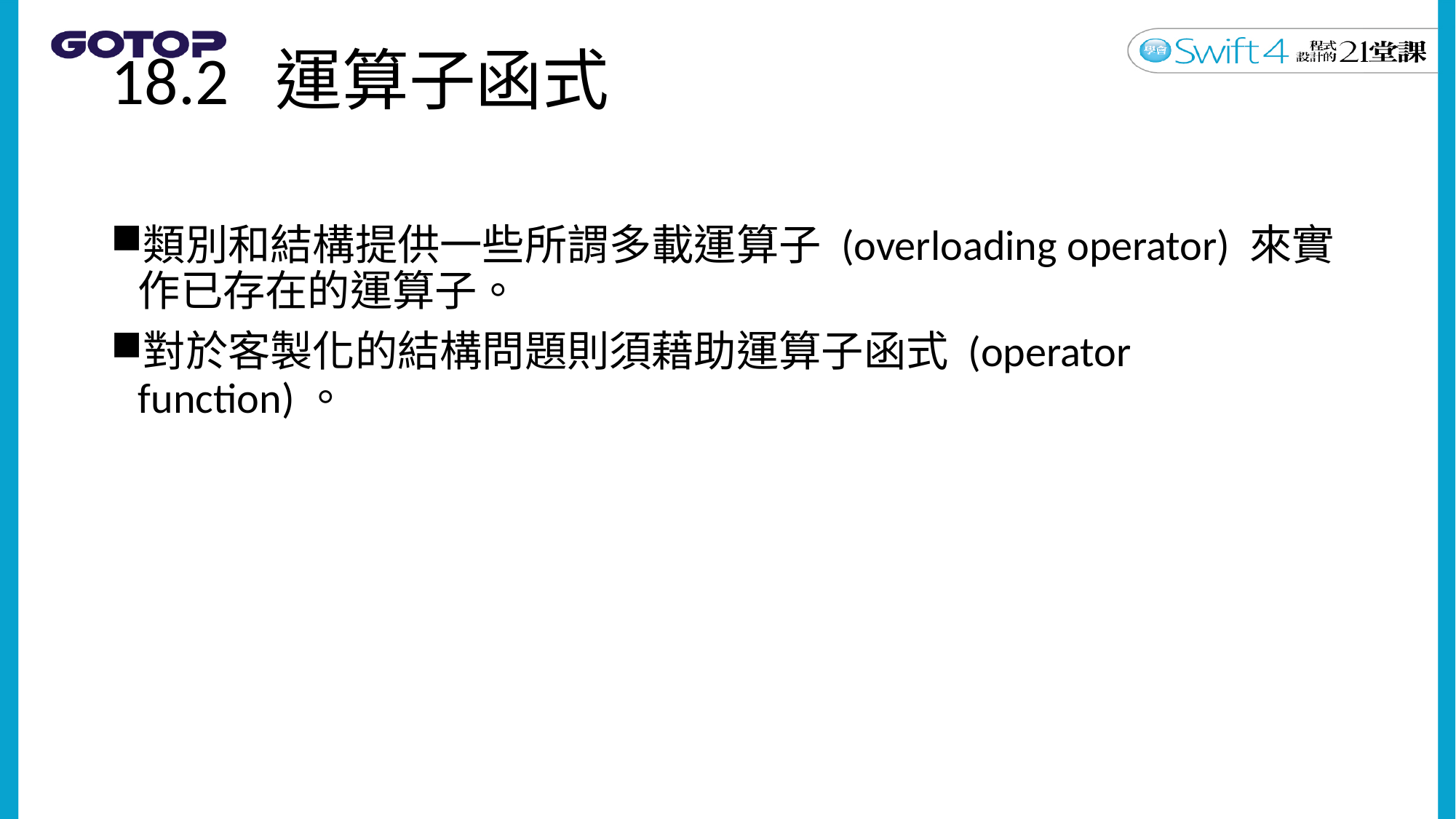

# 18.2  運算子函式
類別和結構提供一些所謂多載運算子 (overloading operator) 來實作已存在的運算子。
對於客製化的結構問題則須藉助運算子函式 (operator function)。